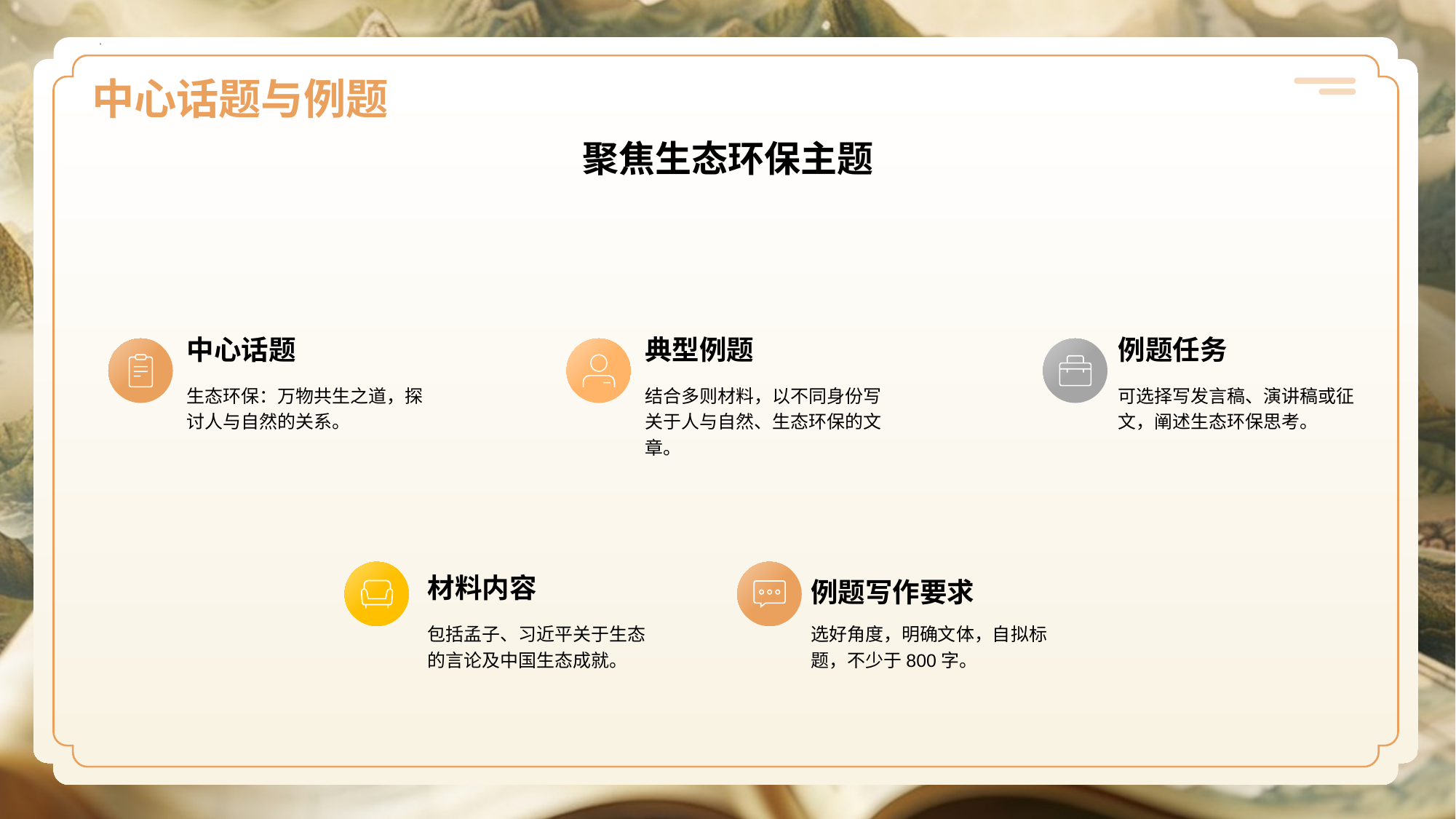

# 中心话题与例题
聚焦生态环保主题
中心话题

生态环保：万物共生之道，探讨人与自然的关系。
典型例题

结合多则材料，以不同身份写关于人与自然、生态环保的文章。
例题任务

可选择写发言稿、演讲稿或征文，阐述生态环保思考。
材料内容

包括孟子、习近平关于生态的言论及中国生态成就。
例题写作要求

选好角度，明确文体，自拟标题，不少于800字。